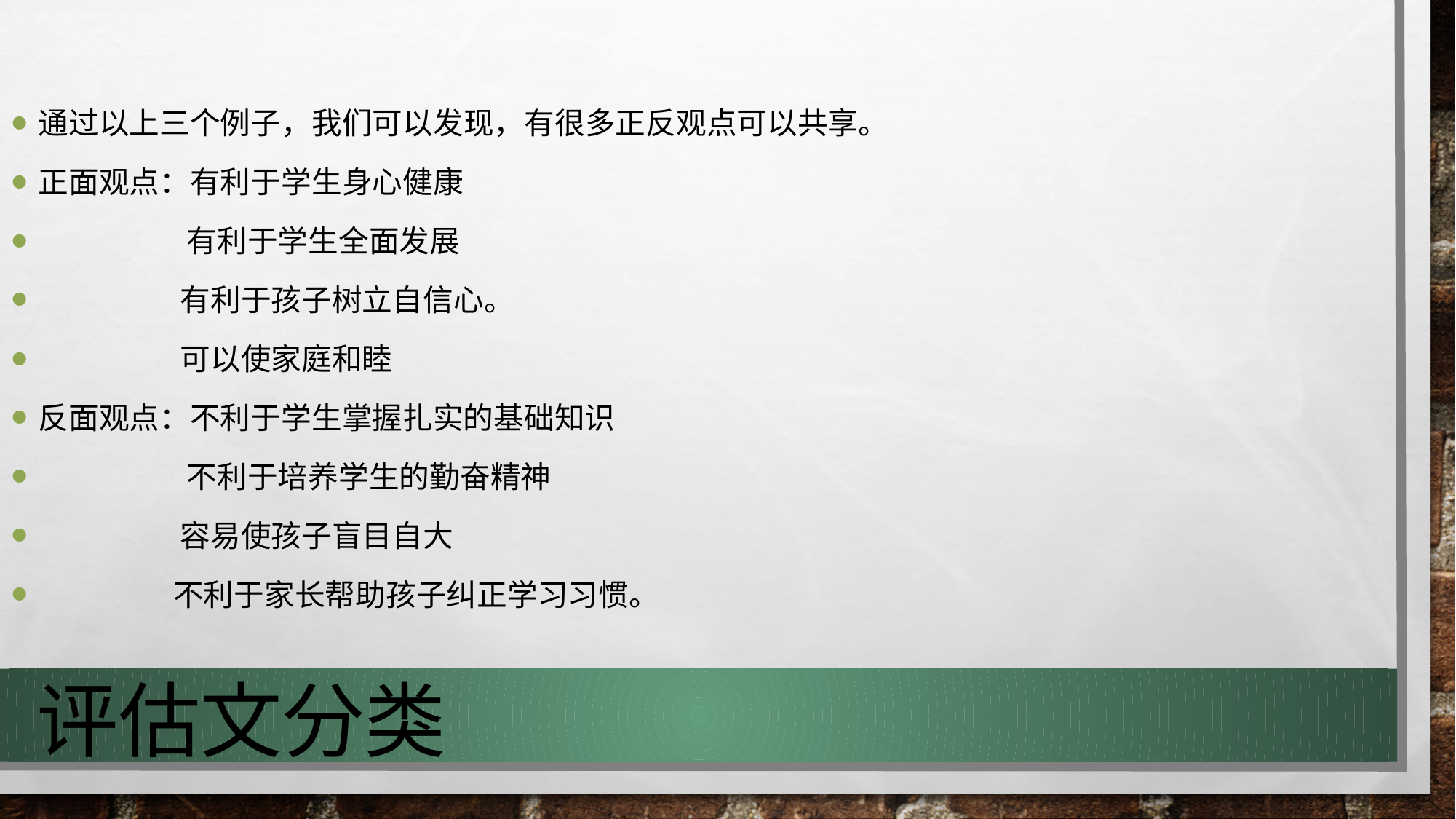

通过以上三个例子，我们可以发现，有很多正反观点可以共享。
正面观点：有利于学生身心健康
                     有利于学生全面发展
                    有利于孩子树立自信心。
                    可以使家庭和睦
反面观点：不利于学生掌握扎实的基础知识
                     不利于培养学生的勤奋精神
                    容易使孩子盲目自大
                   不利于家长帮助孩子纠正学习习惯。
# 评估文分类